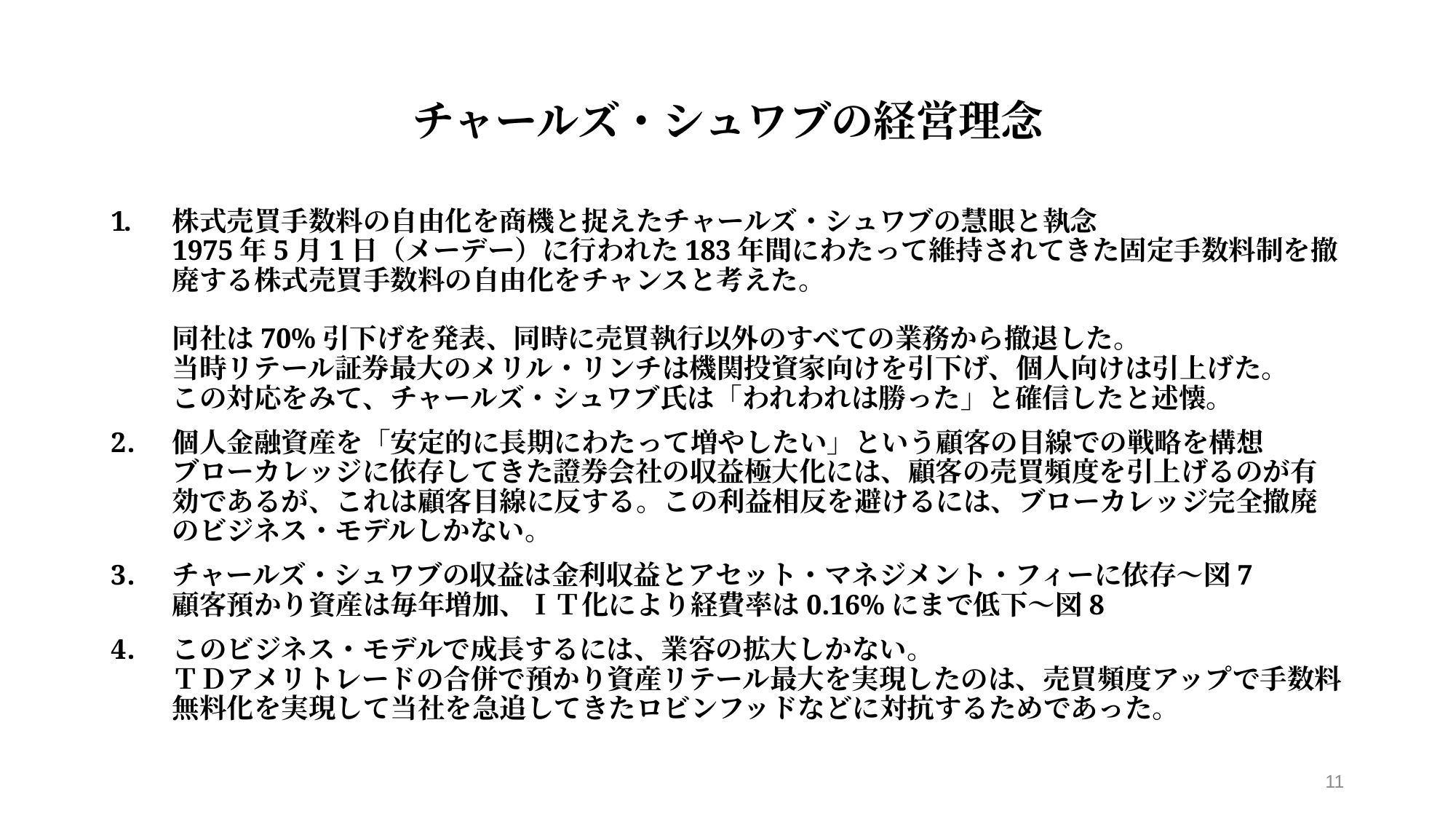

# チャールズ・シュワブの経営理念
株式売買手数料の自由化を商機と捉えたチャールズ・シュワブの慧眼と執念
1975年5月1日（メーデー）に行われた183年間にわたって維持されてきた固定手数料制を撤廃する株式売買手数料の自由化をチャンスと考えた。
同社は70%引下げを発表、同時に売買執行以外のすべての業務から撤退した。
当時リテール証券最大のメリル・リンチは機関投資家向けを引下げ、個人向けは引上げた。
この対応をみて、チャールズ・シュワブ氏は「われわれは勝った」と確信したと述懐。
個人金融資産を「安定的に長期にわたって増やしたい」という顧客の目線での戦略を構想
ブローカレッジに依存してきた證券会社の収益極大化には、顧客の売買頻度を引上げるのが有効であるが、これは顧客目線に反する。この利益相反を避けるには、ブローカレッジ完全撤廃のビジネス・モデルしかない。
チャールズ・シュワブの収益は金利収益とアセット・マネジメント・フィーに依存～図7
顧客預かり資産は毎年増加、ＩＴ化により経費率は0.16%にまで低下～図8
このビジネス・モデルで成長するには、業容の拡大しかない。
ＴＤアメリトレードの合併で預かり資産リテール最大を実現したのは、売買頻度アップで手数料無料化を実現して当社を急追してきたロビンフッドなどに対抗するためであった。

11